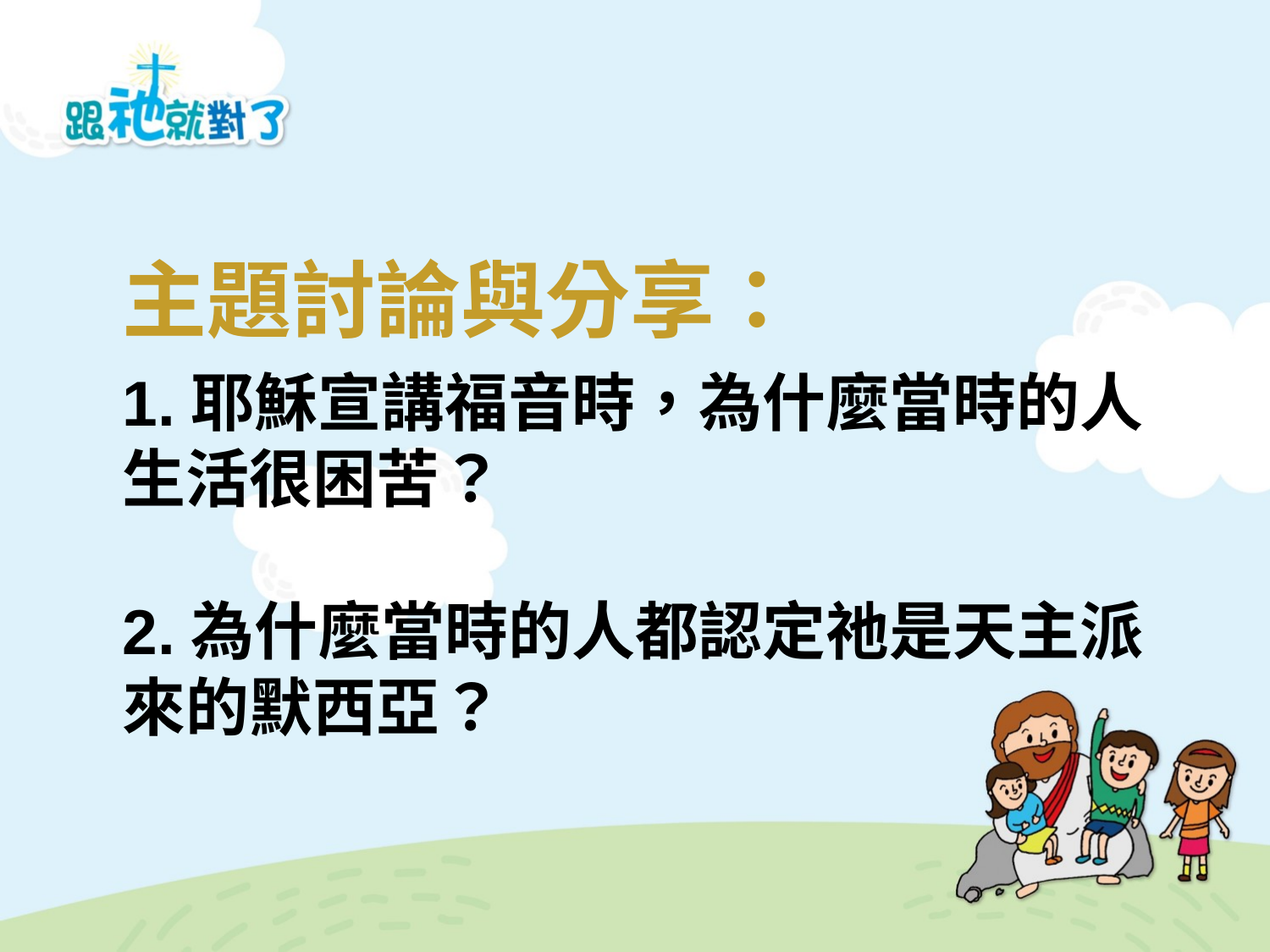

主題討論與分享：
1.耶穌宣講福音時，為什麼當時的人生活很困苦？

2.為什麼當時的人都認定祂是天主派來的默西亞？